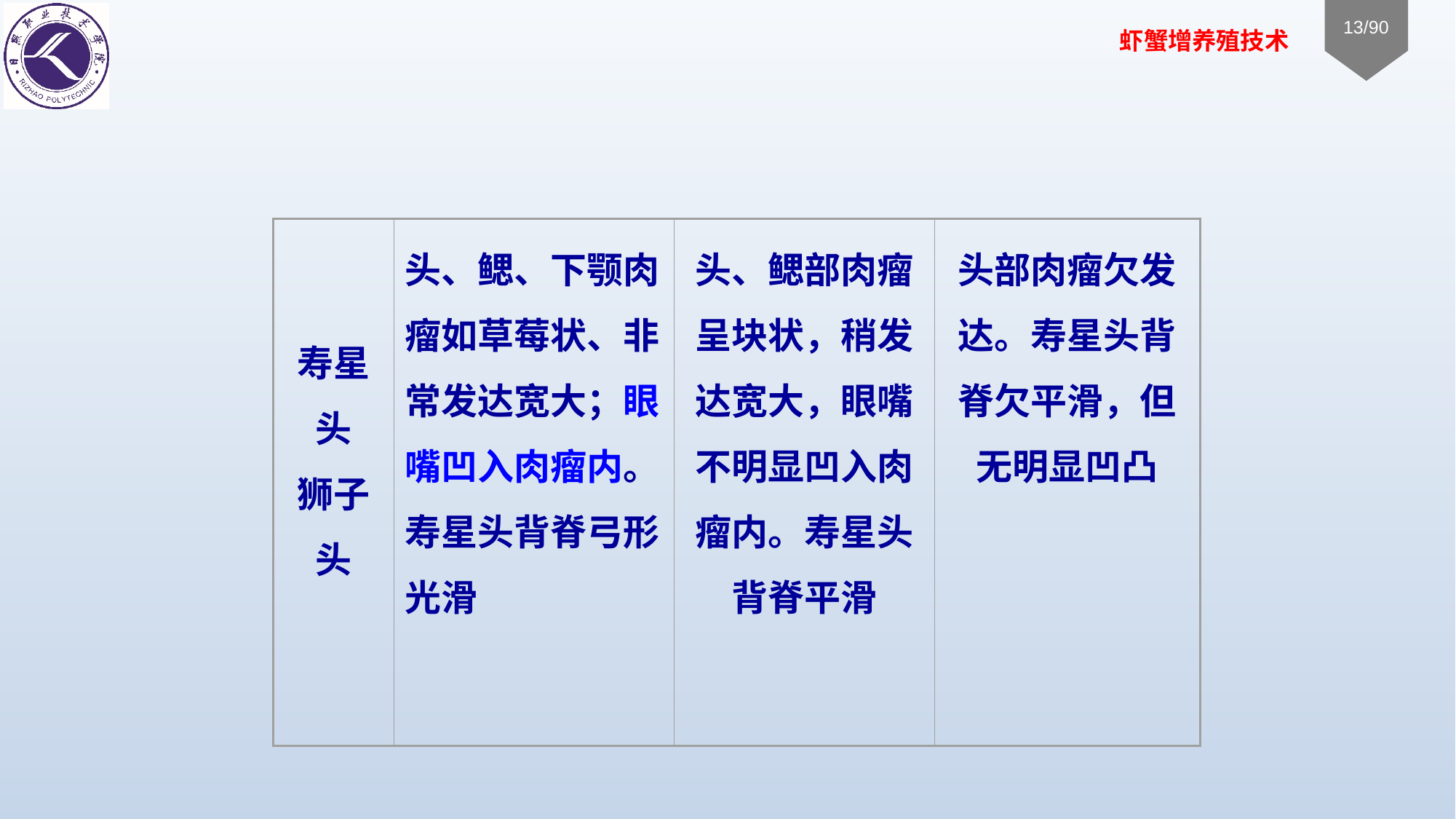

寿星头
狮子头

头、鳃、下颚肉瘤如草莓状、非常发达宽大；眼嘴凹入肉瘤内。寿星头背脊弓形光滑

头、鳃部肉瘤呈块状，稍发达宽大，眼嘴不明显凹入肉瘤内。寿星头背脊平滑

头部肉瘤欠发达。寿星头背脊欠平滑，但无明显凹凸